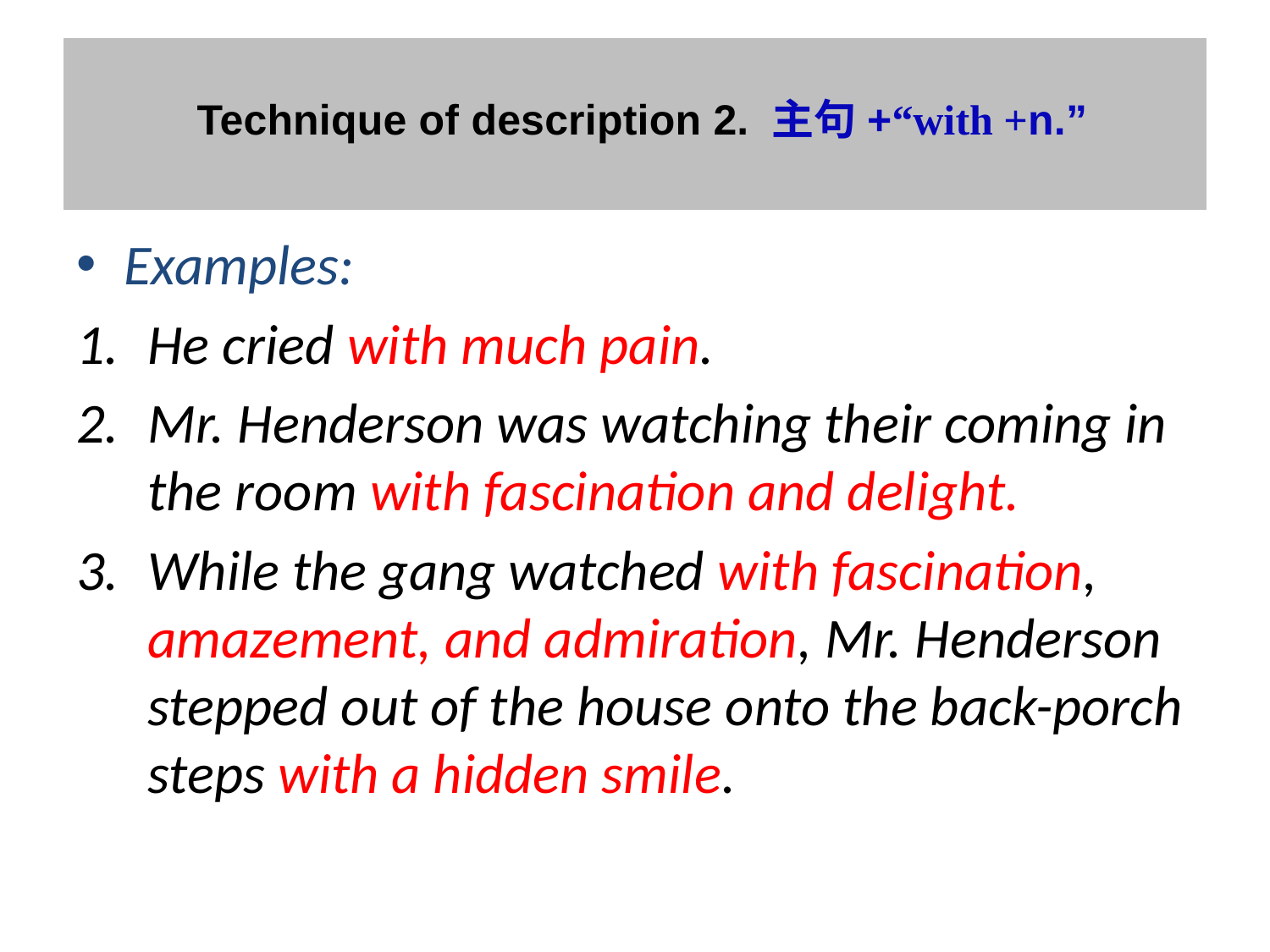

# Technique of description 2. 主句+“with +n.”
Examples:
He cried with much pain.
Mr. Henderson was watching their coming in the room with fascination and delight.
While the gang watched with fascination, amazement, and admiration, Mr. Henderson stepped out of the house onto the back-porch steps with a hidden smile.